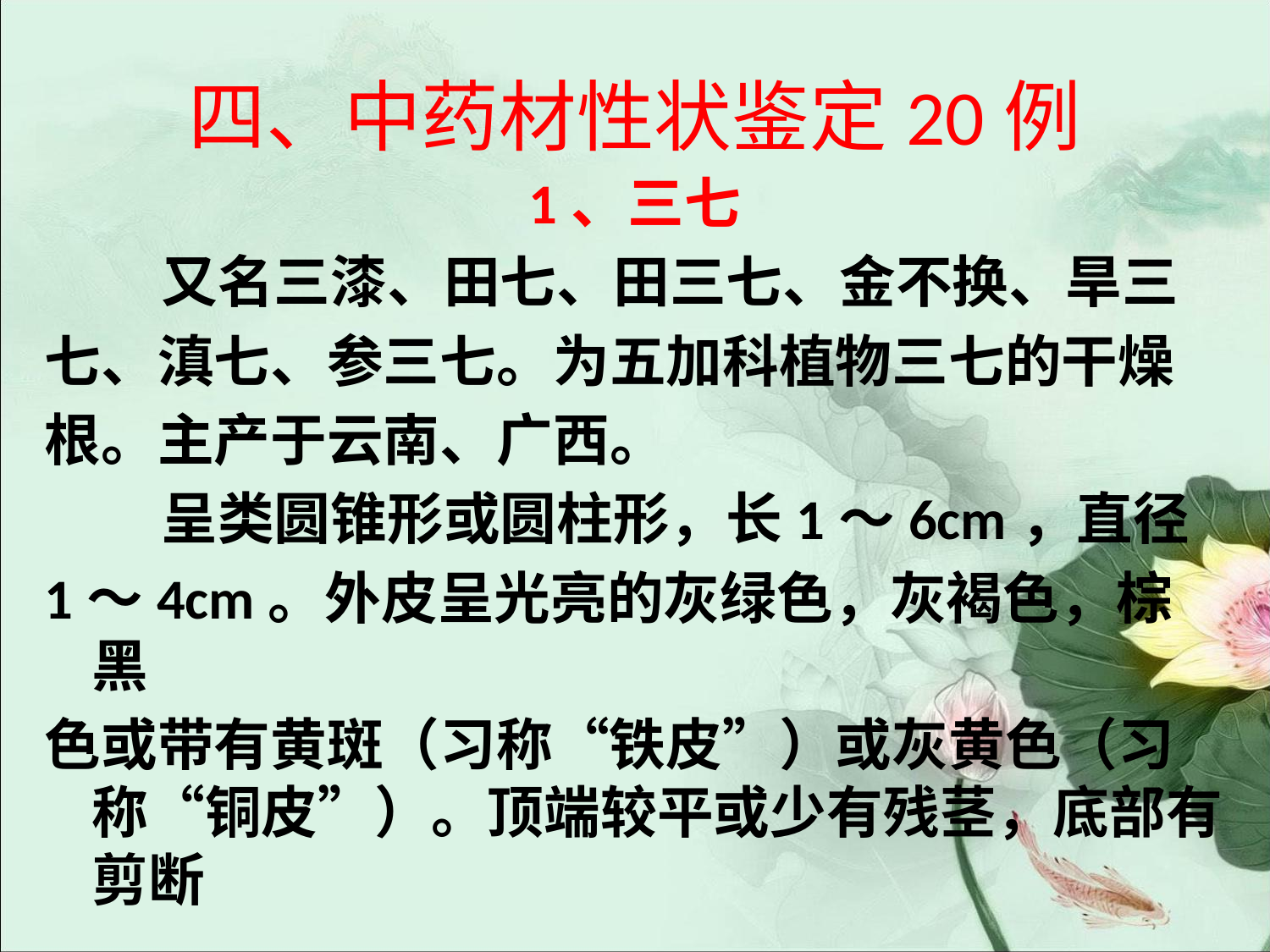

# 四、中药材性状鉴定20例
1、三七
        又名三漆、田七、田三七、金不换、旱三
七、滇七、参三七。为五加科植物三七的干燥
根。主产于云南、广西。
        呈类圆锥形或圆柱形，长1～6cm，直径
1～4cm。外皮呈光亮的灰绿色，灰褐色，棕黑
色或带有黄斑（习称“铁皮”）或灰黄色（习称“铜皮”）。顶端较平或少有残茎，底部有剪断